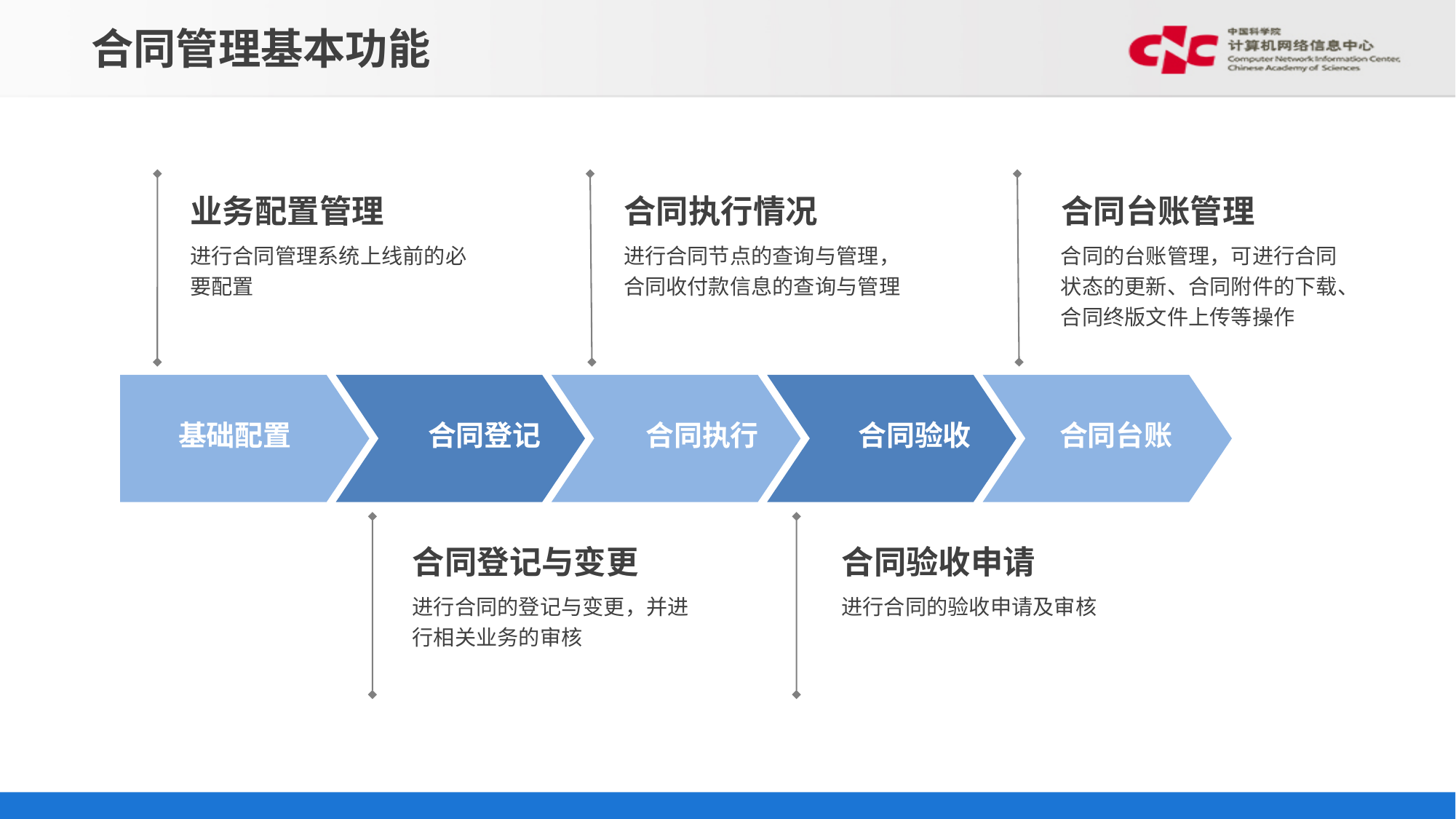

合同管理基本功能

业务配置管理
合同执行情况
合同台账管理
进行合同管理系统上线前的必要配置
进行合同节点的查询与管理，合同收付款信息的查询与管理
合同的台账管理，可进行合同状态的更新、合同附件的下载、合同终版文件上传等操作

基础配置

合同登记

合同执行

合同验收

合同台账

合同登记与变更
合同验收申请
进行合同的登记与变更，并进行相关业务的审核
进行合同的验收申请及审核